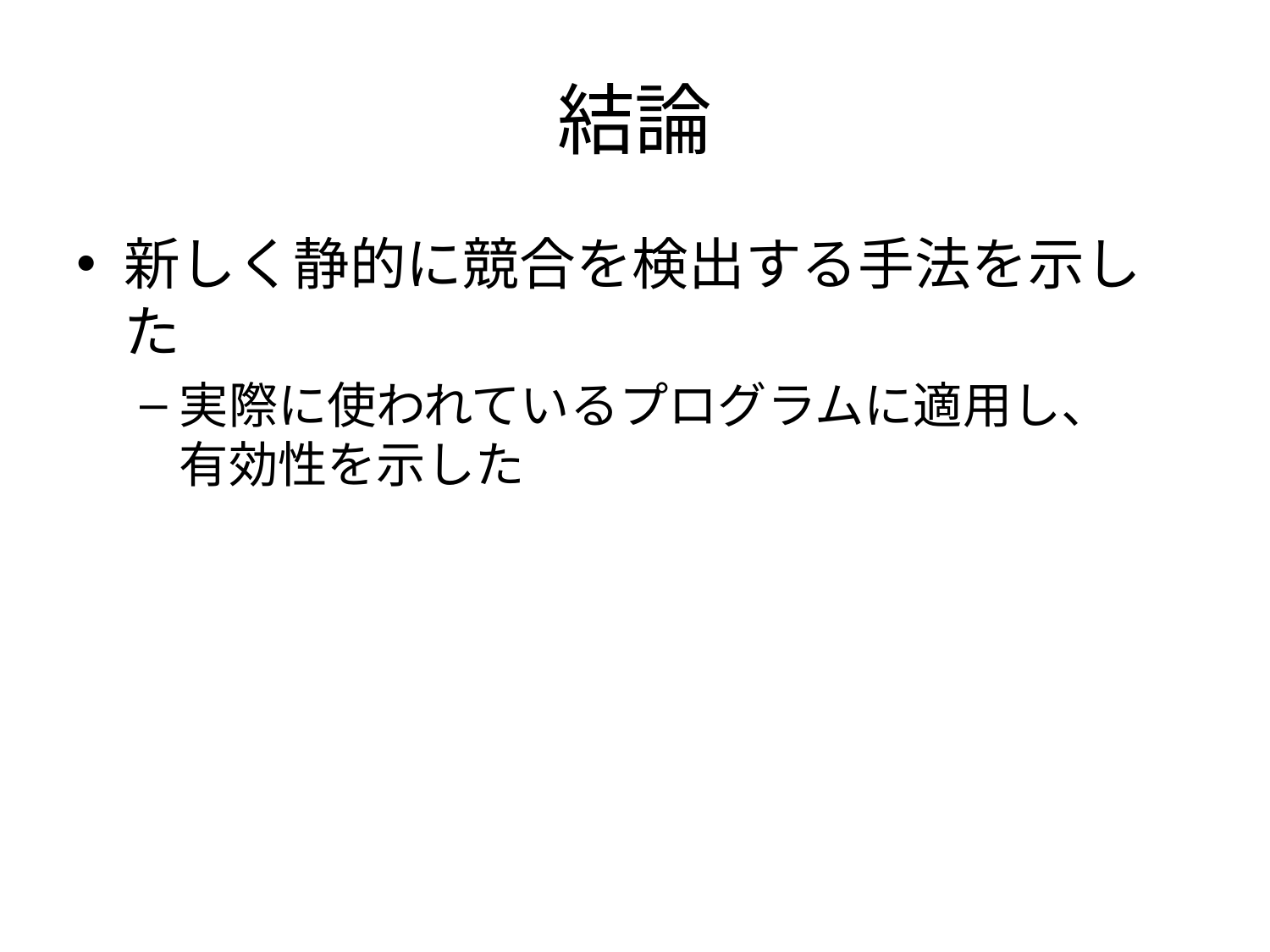

# 結論
新しく静的に競合を検出する手法を示した
実際に使われているプログラムに適用し、
有効性を示した